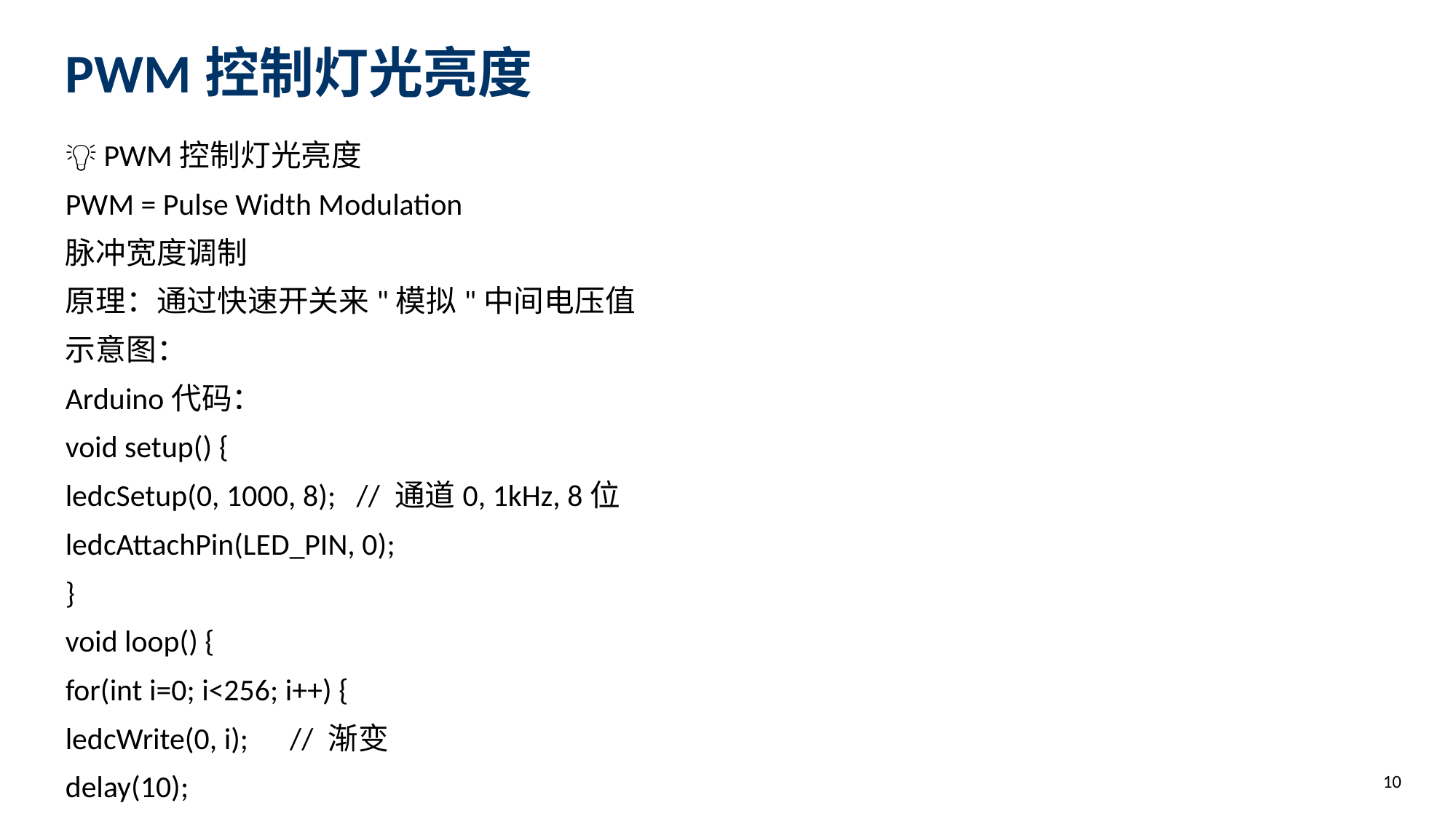

PWM控制灯光亮度
💡 PWM控制灯光亮度
PWM = Pulse Width Modulation
脉冲宽度调制
原理：通过快速开关来"模拟"中间电压值
示意图：
Arduino代码：
void setup() {
ledcSetup(0, 1000, 8);   // 通道0, 1kHz, 8位
ledcAttachPin(LED_PIN, 0);
}
void loop() {
for(int i=0; i<256; i++) {
ledcWrite(0, i);      // 渐变
delay(10);
}
}
10